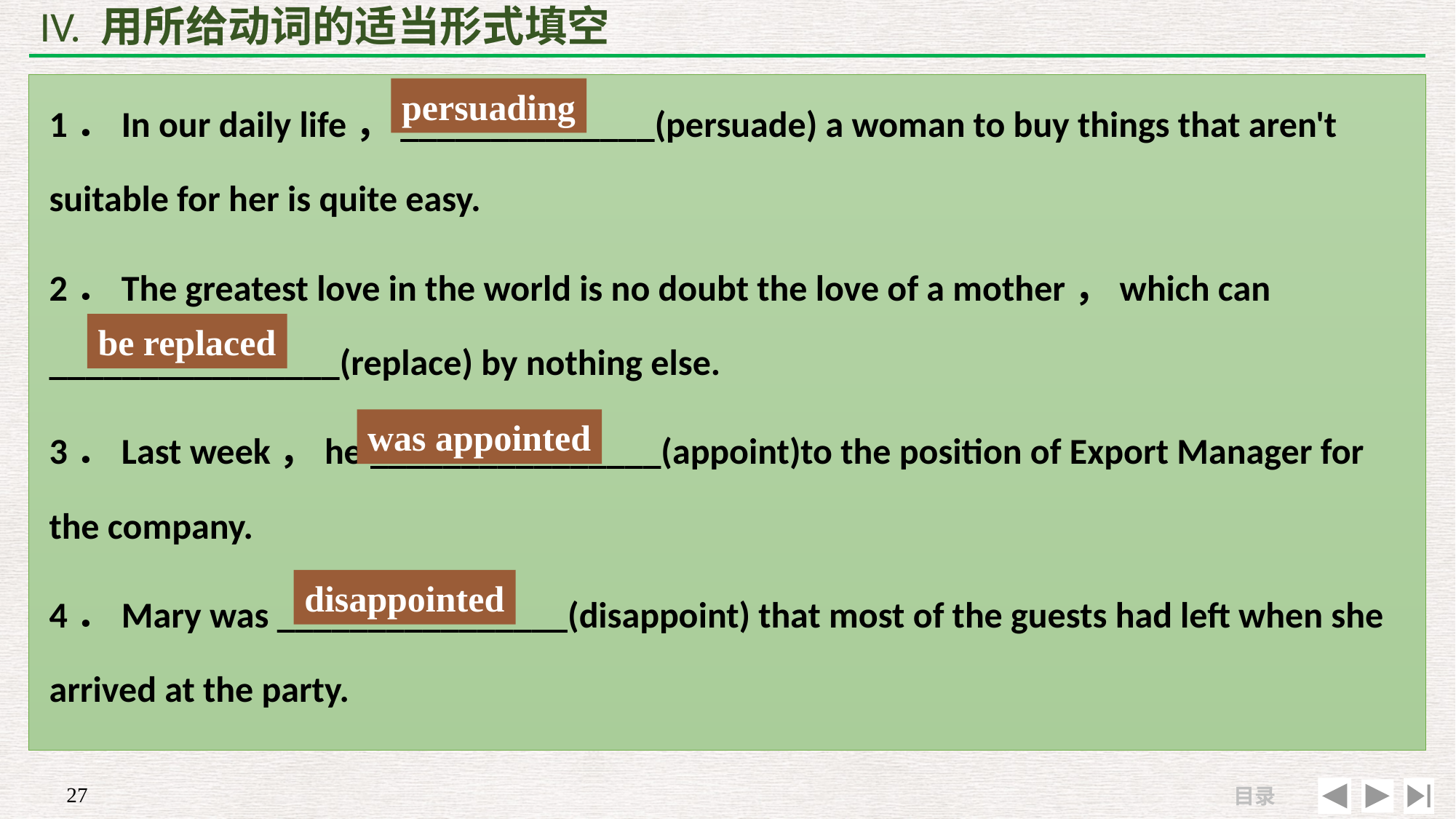

# IV. 用所给动词的适当形式填空
1．In our daily life，______________(persuade) a woman to buy things that aren't suitable for her is quite easy.
2．The greatest love in the world is no doubt the love of a mother，which can ________________(replace) by nothing else.
3．Last week，he ________________(appoint)to the position of Export Manager for the company.
4．Mary was ________________(disappoint) that most of the guests had left when she arrived at the party.

persuading
be replaced
was appointed
disappointed